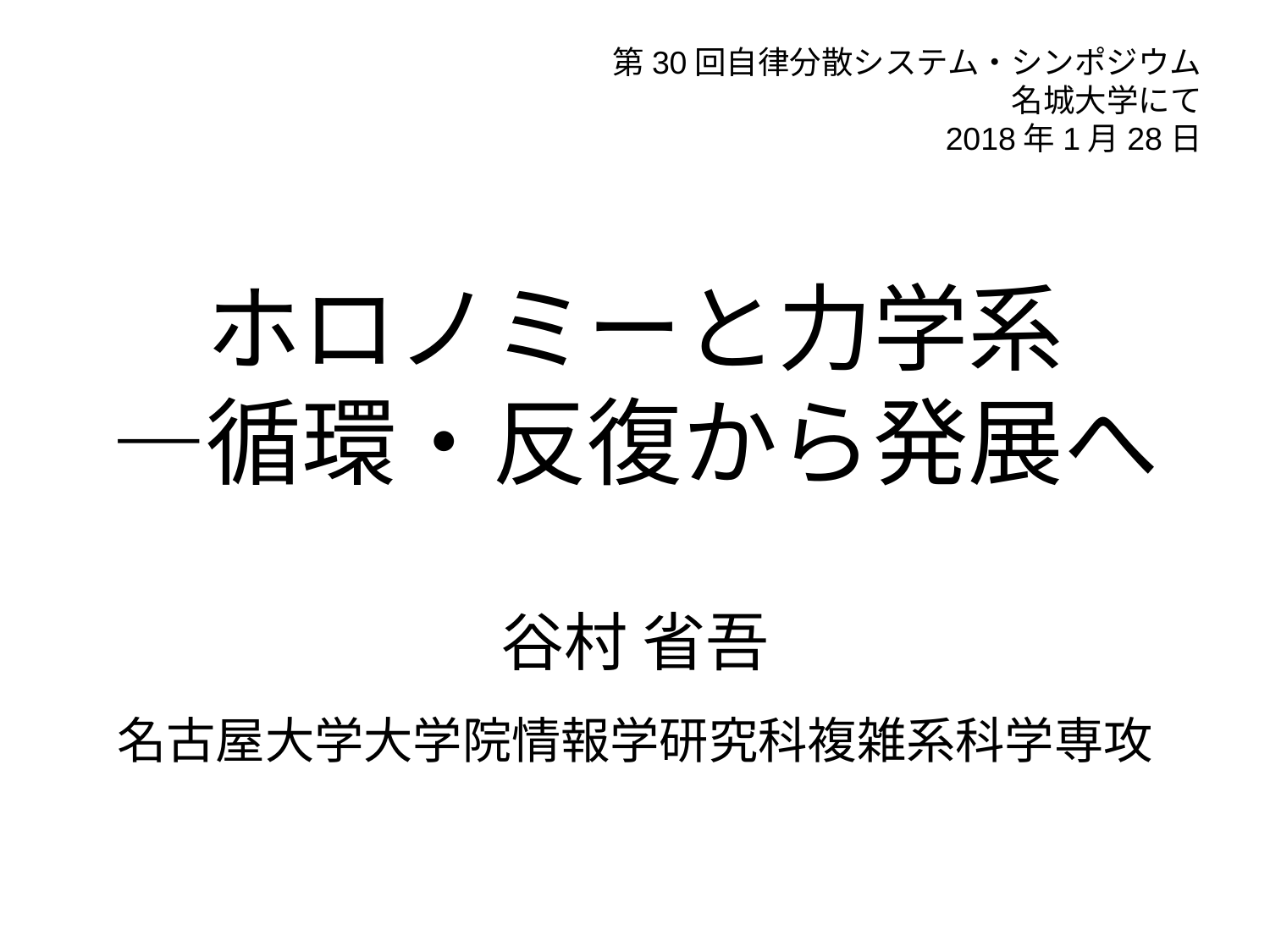

第30回自律分散システム・シンポジウム
名城大学にて
2018年1月28日
# ホロノミーと力学系 ―循環・反復から発展へ
谷村 省吾
名古屋大学大学院情報学研究科複雑系科学専攻